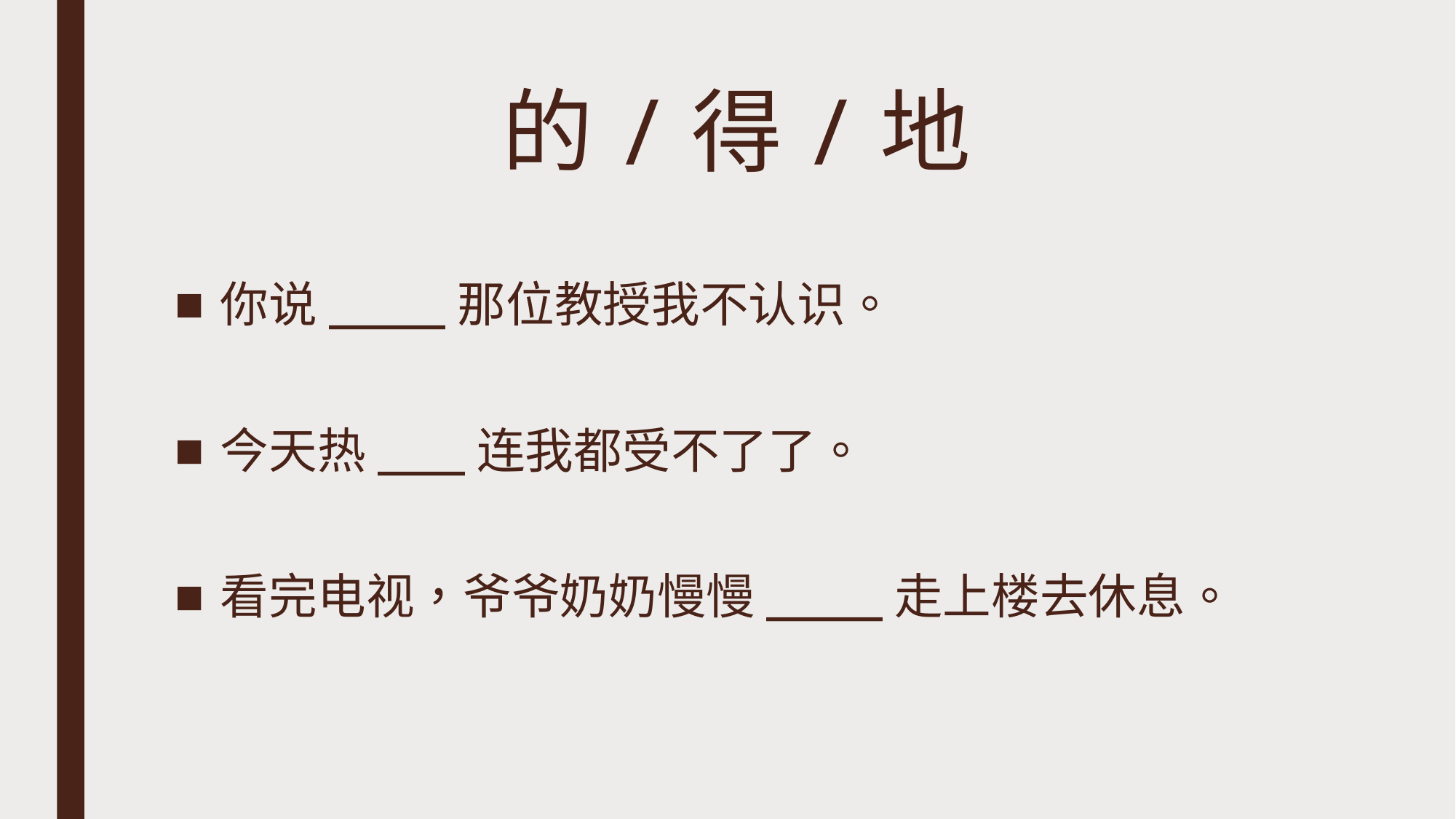

# 的/得/地
你说____那位教授我不认识。

今天热___连我都受不了了。

看完电视，爷爷奶奶慢慢____走上楼去休息。